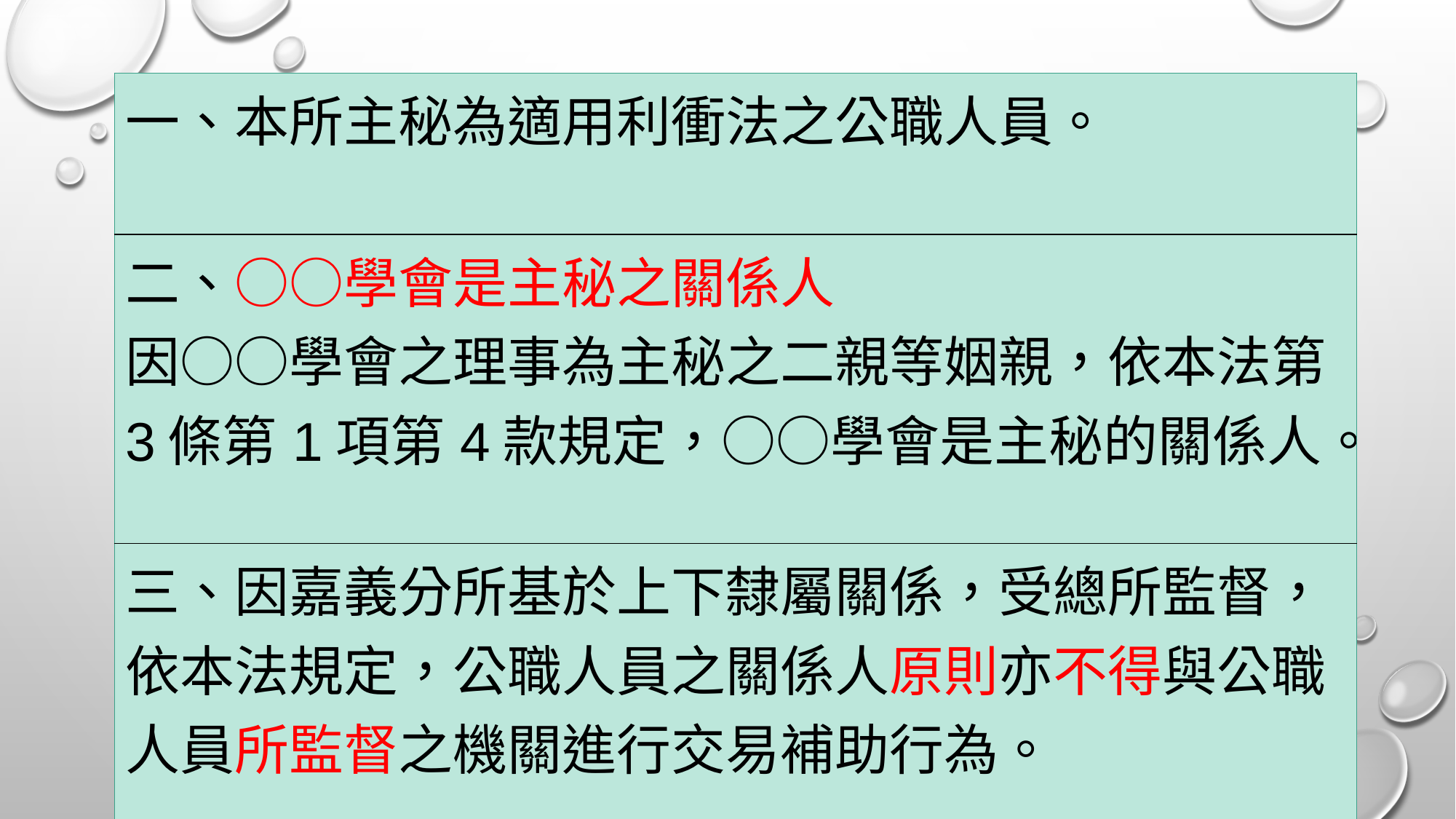

| 一、本所主秘為適用利衝法之公職人員。 |
| --- |
| 二、○○學會是主秘之關係人 因○○學會之理事為主秘之二親等姻親，依本法第3條第1項第4款規定，○○學會是主秘的關係人。 |
| 三、因嘉義分所基於上下隸屬關係，受總所監督，依本法規定，公職人員之關係人原則亦不得與公職人員所監督之機關進行交易補助行為。 |
#